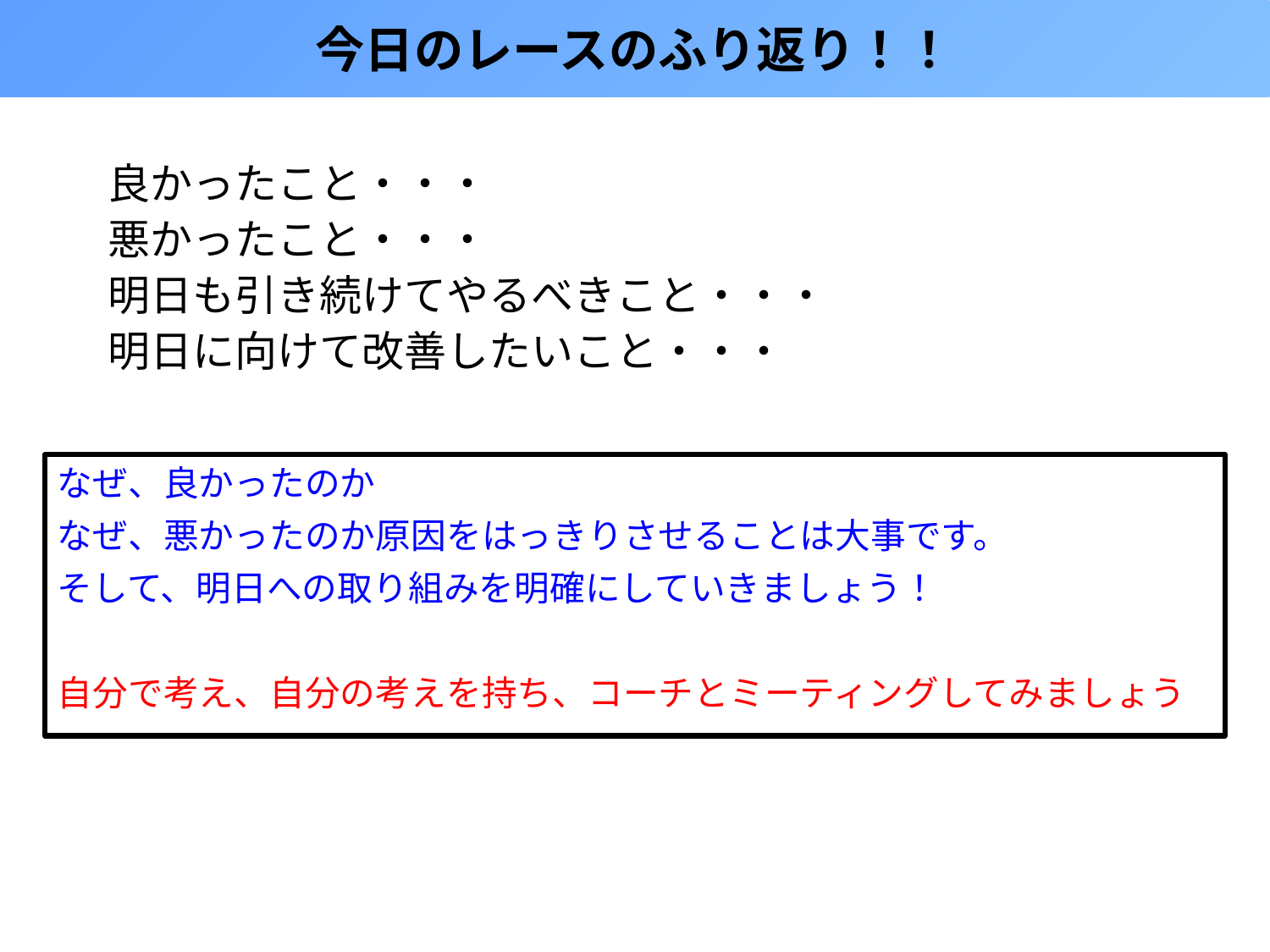

今日のレースのふり返り！！
良かったこと・・・
悪かったこと・・・
明日も引き続けてやるべきこと・・・
明日に向けて改善したいこと・・・
なぜ、良かったのか
なぜ、悪かったのか原因をはっきりさせることは大事です。
そして、明日への取り組みを明確にしていきましょう！

自分で考え、自分の考えを持ち、コーチとミーティングしてみましょう